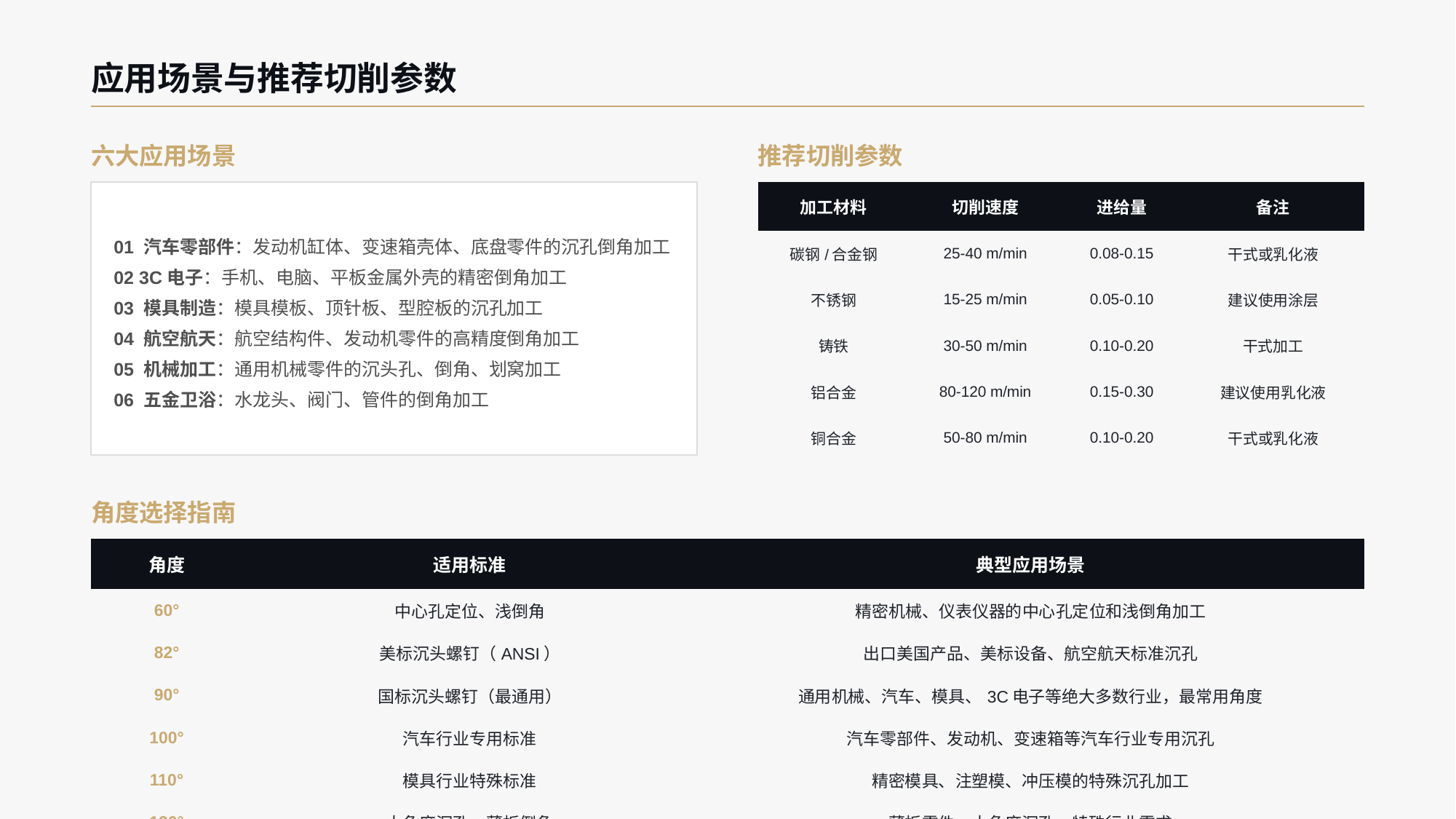

应用场景与推荐切削参数
六大应用场景
推荐切削参数

| 加工材料 | 切削速度 | 进给量 | 备注 |
| --- | --- | --- | --- |
| 碳钢/合金钢 | 25-40 m/min | 0.08-0.15 | 干式或乳化液 |
| 不锈钢 | 15-25 m/min | 0.05-0.10 | 建议使用涂层 |
| 铸铁 | 30-50 m/min | 0.10-0.20 | 干式加工 |
| 铝合金 | 80-120 m/min | 0.15-0.30 | 建议使用乳化液 |
| 铜合金 | 50-80 m/min | 0.10-0.20 | 干式或乳化液 |
01 汽车零部件：发动机缸体、变速箱壳体、底盘零件的沉孔倒角加工
02 3C电子：手机、电脑、平板金属外壳的精密倒角加工
03 模具制造：模具模板、顶针板、型腔板的沉孔加工
04 航空航天：航空结构件、发动机零件的高精度倒角加工
05 机械加工：通用机械零件的沉头孔、倒角、划窝加工
06 五金卫浴：水龙头、阀门、管件的倒角加工
角度选择指南
| 角度 | 适用标准 | 典型应用场景 |
| --- | --- | --- |
| 60° | 中心孔定位、浅倒角 | 精密机械、仪表仪器的中心孔定位和浅倒角加工 |
| 82° | 美标沉头螺钉（ANSI） | 出口美国产品、美标设备、航空航天标准沉孔 |
| 90° | 国标沉头螺钉（最通用） | 通用机械、汽车、模具、3C电子等绝大多数行业，最常用角度 |
| 100° | 汽车行业专用标准 | 汽车零部件、发动机、变速箱等汽车行业专用沉孔 |
| 110° | 模具行业特殊标准 | 精密模具、注塑模、冲压模的特殊沉孔加工 |
| 120° | 大角度沉孔、薄板倒角 | 薄板零件、大角度沉孔、特殊行业需求 |